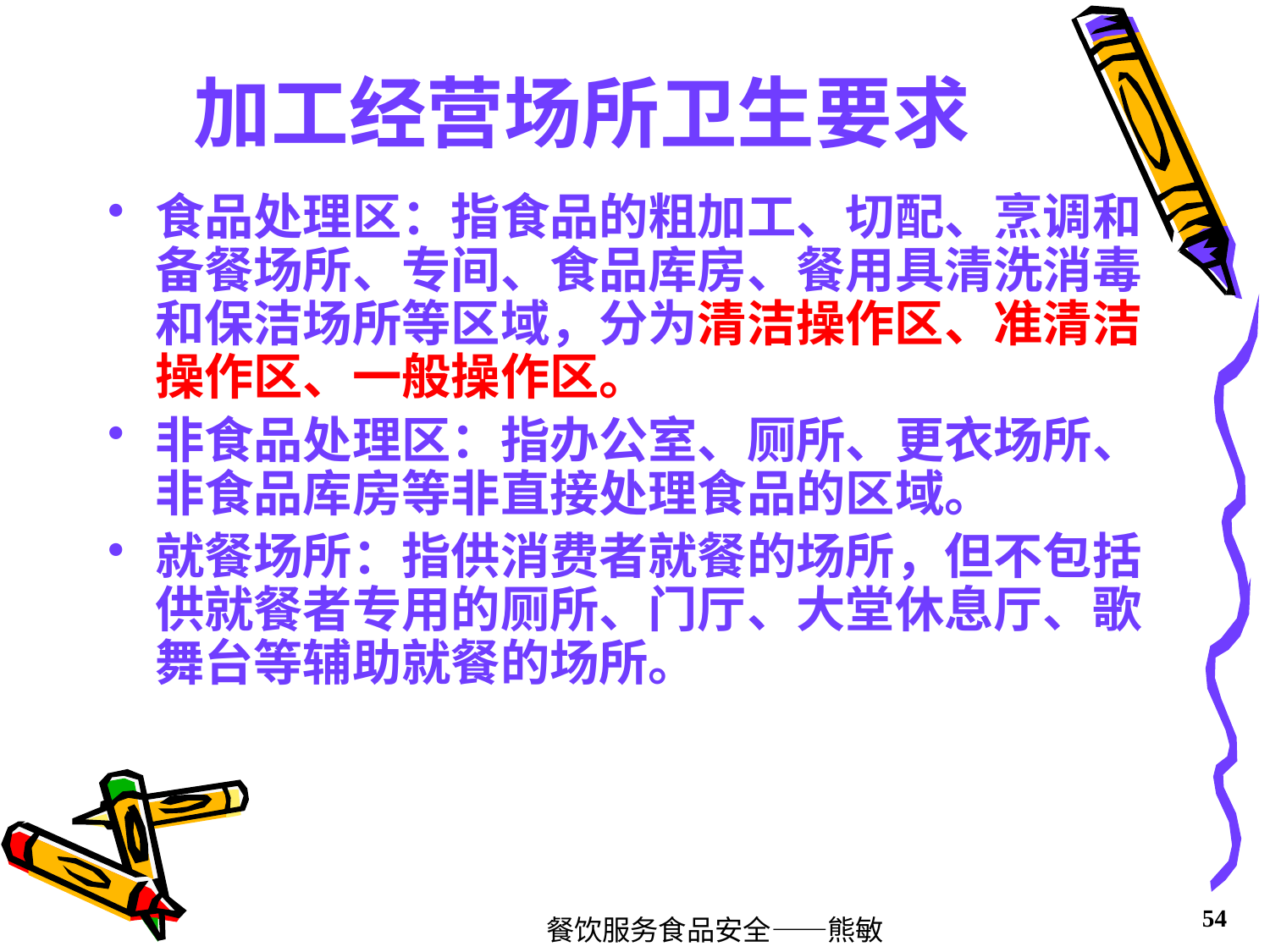

# 加工经营场所卫生要求
食品处理区：指食品的粗加工、切配、烹调和备餐场所、专间、食品库房、餐用具清洗消毒和保洁场所等区域，分为清洁操作区、准清洁操作区、一般操作区。
非食品处理区：指办公室、厕所、更衣场所、非食品库房等非直接处理食品的区域。
就餐场所：指供消费者就餐的场所，但不包括供就餐者专用的厕所、门厅、大堂休息厅、歌舞台等辅助就餐的场所。
54

餐饮服务食品安全——熊敏